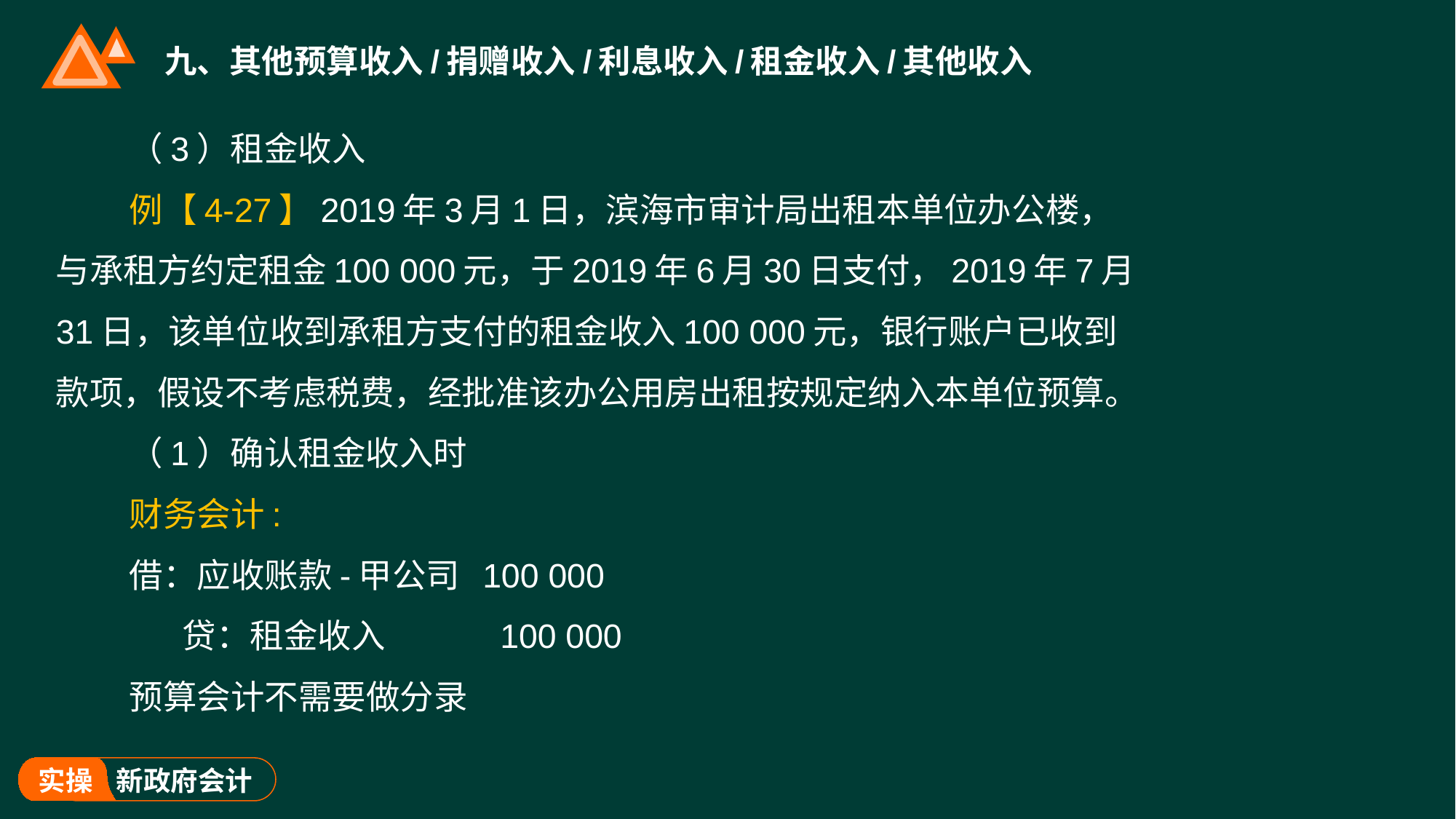

# 九、其他预算收入/捐赠收入/利息收入/租金收入/其他收入
（3）租金收入
例【4-27】2019年3月1日，滨海市审计局出租本单位办公楼，与承租方约定租金100 000元，于2019年6月30日支付，2019年7月31日，该单位收到承租方支付的租金收入100 000元，银行账户已收到款项，假设不考虑税费，经批准该办公用房出租按规定纳入本单位预算。
（1）确认租金收入时
财务会计:
借：应收账款-甲公司  100 000
      贷：租金收入              100 000
预算会计不需要做分录